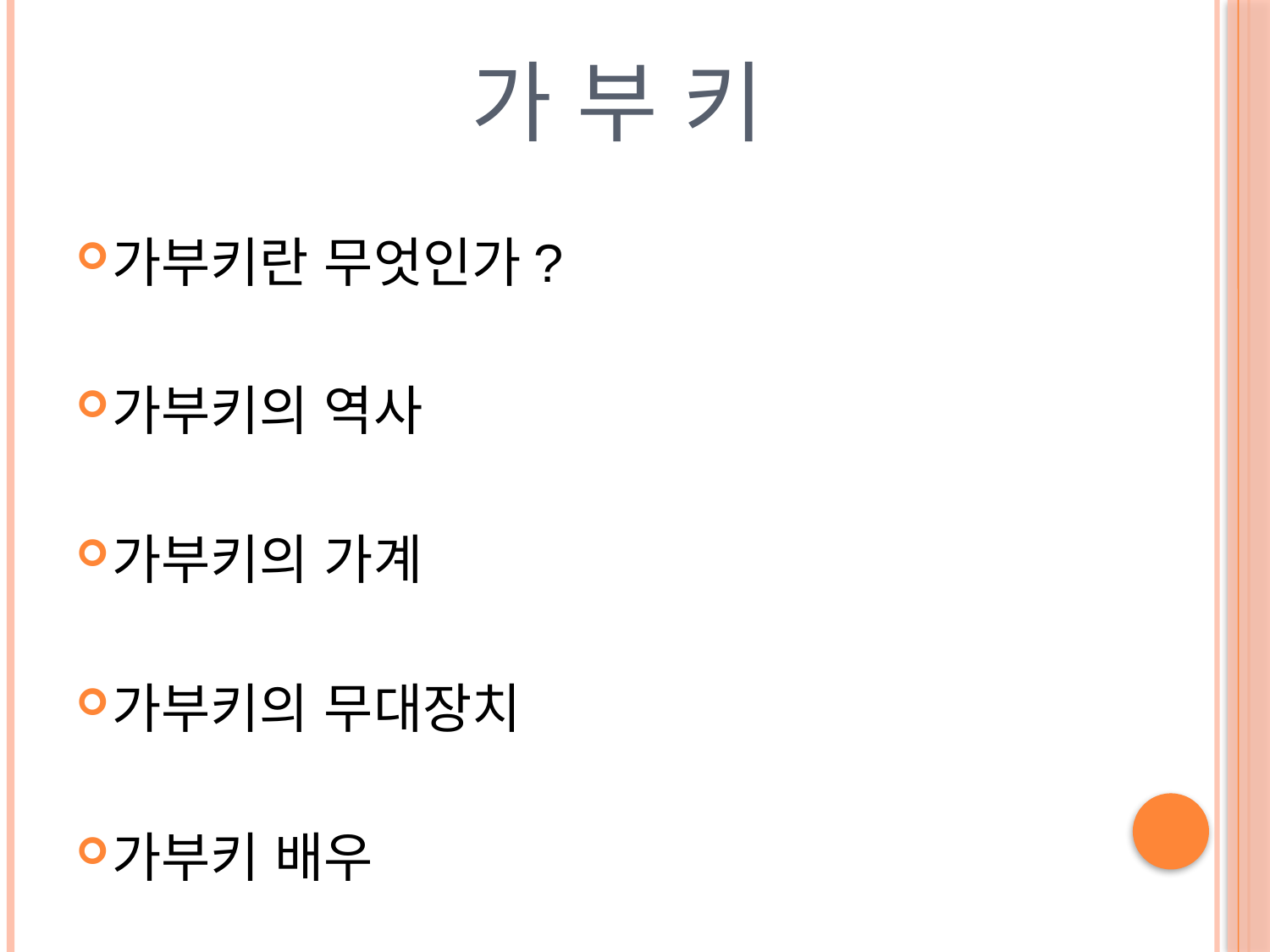

# 가 부 키
가부키란 무엇인가?

가부키의 역사

가부키의 가계

가부키의 무대장치

가부키 배우